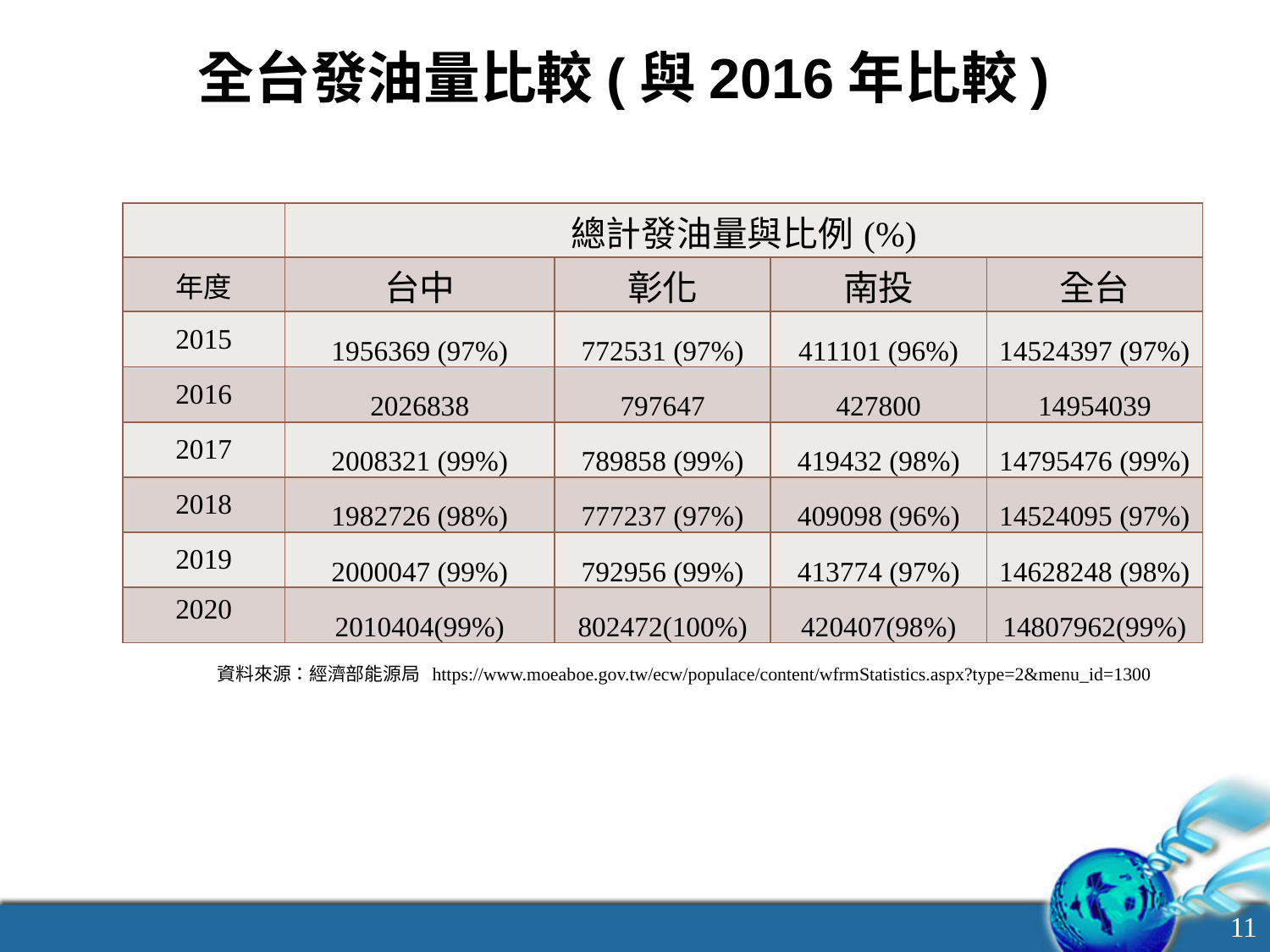

全台發油量比較(與2016年比較)

|  | 總計發油量與比例(%) |  |  |  |
| --- | --- | --- | --- | --- |
| 年度 | 台中 | 彰化 | 南投 | 全台 |
| 2015 | 1956369 (97%) | 772531 (97%) | 411101 (96%) | 14524397 (97%) |
| 2016 | 2026838 | 797647 | 427800 | 14954039 |
| 2017 | 2008321 (99%) | 789858 (99%) | 419432 (98%) | 14795476 (99%) |
| 2018 | 1982726 (98%) | 777237 (97%) | 409098 (96%) | 14524095 (97%) |
| 2019 | 2000047 (99%) | 792956 (99%) | 413774 (97%) | 14628248 (98%) |
| 2020 | 2010404(99%) | 802472(100%) | 420407(98%) | 14807962(99%) |
資料來源：經濟部能源局  https://www.moeaboe.gov.tw/ecw/populace/content/wfrmStatistics.aspx?type=2&menu_id=1300

11